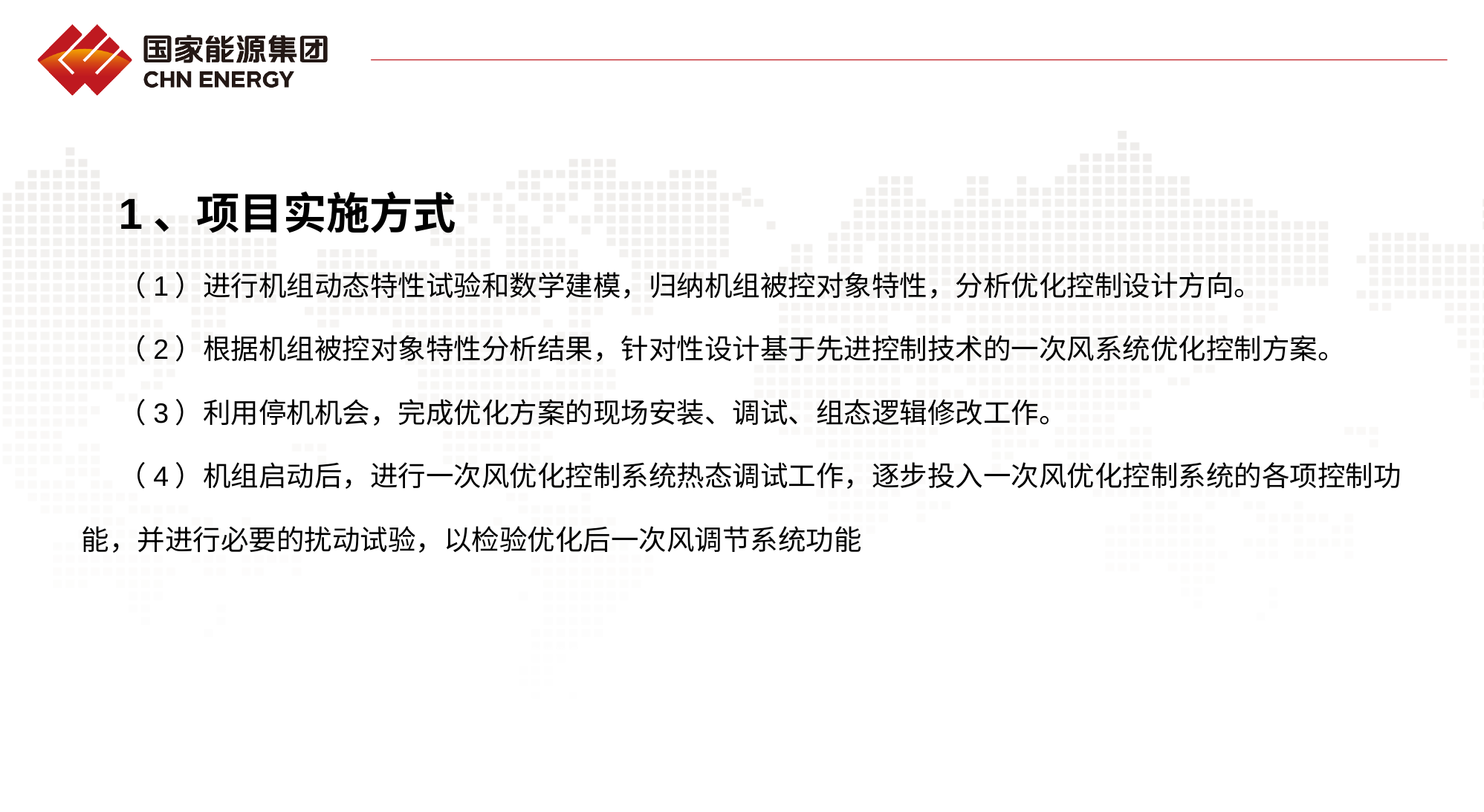

#
1、项目实施方式
（1）进行机组动态特性试验和数学建模，归纳机组被控对象特性，分析优化控制设计方向。
（2）根据机组被控对象特性分析结果，针对性设计基于先进控制技术的一次风系统优化控制方案。
（3）利用停机机会，完成优化方案的现场安装、调试、组态逻辑修改工作。
（4）机组启动后，进行一次风优化控制系统热态调试工作，逐步投入一次风优化控制系统的各项控制功能，并进行必要的扰动试验，以检验优化后一次风调节系统功能